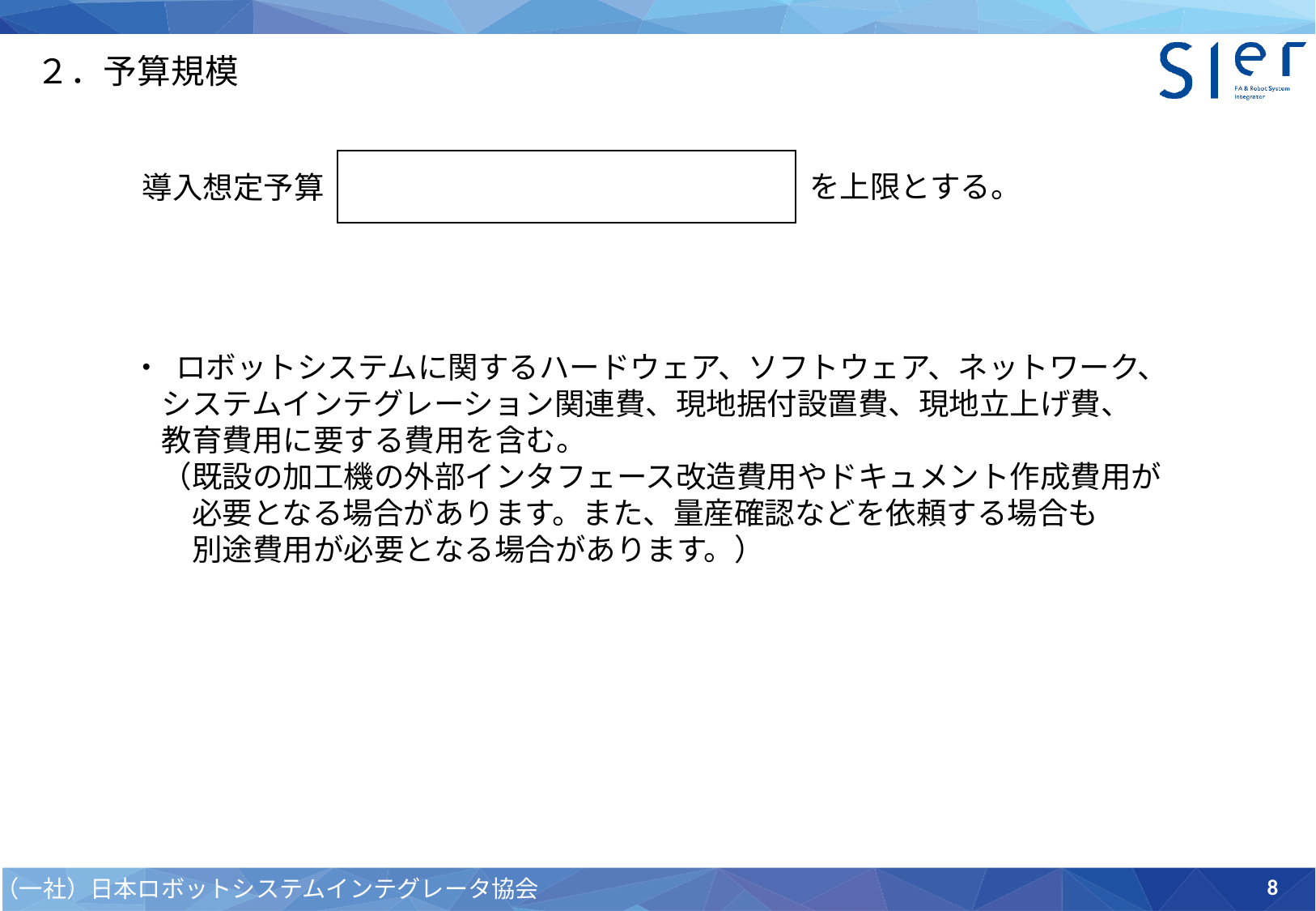

２．予算規模

　を上限とする。
導入想定予算
• ロボットシステムに関するハードウェア、ソフトウェア、ネットワーク、
　システムインテグレーション関連費、現地据付設置費、現地立上げ費、
　教育費用に要する費用を含む。
　（既設の加工機の外部インタフェース改造費用やドキュメント作成費用が
　　必要となる場合があります。また、量産確認などを依頼する場合も
　　別途費用が必要となる場合があります。）

8